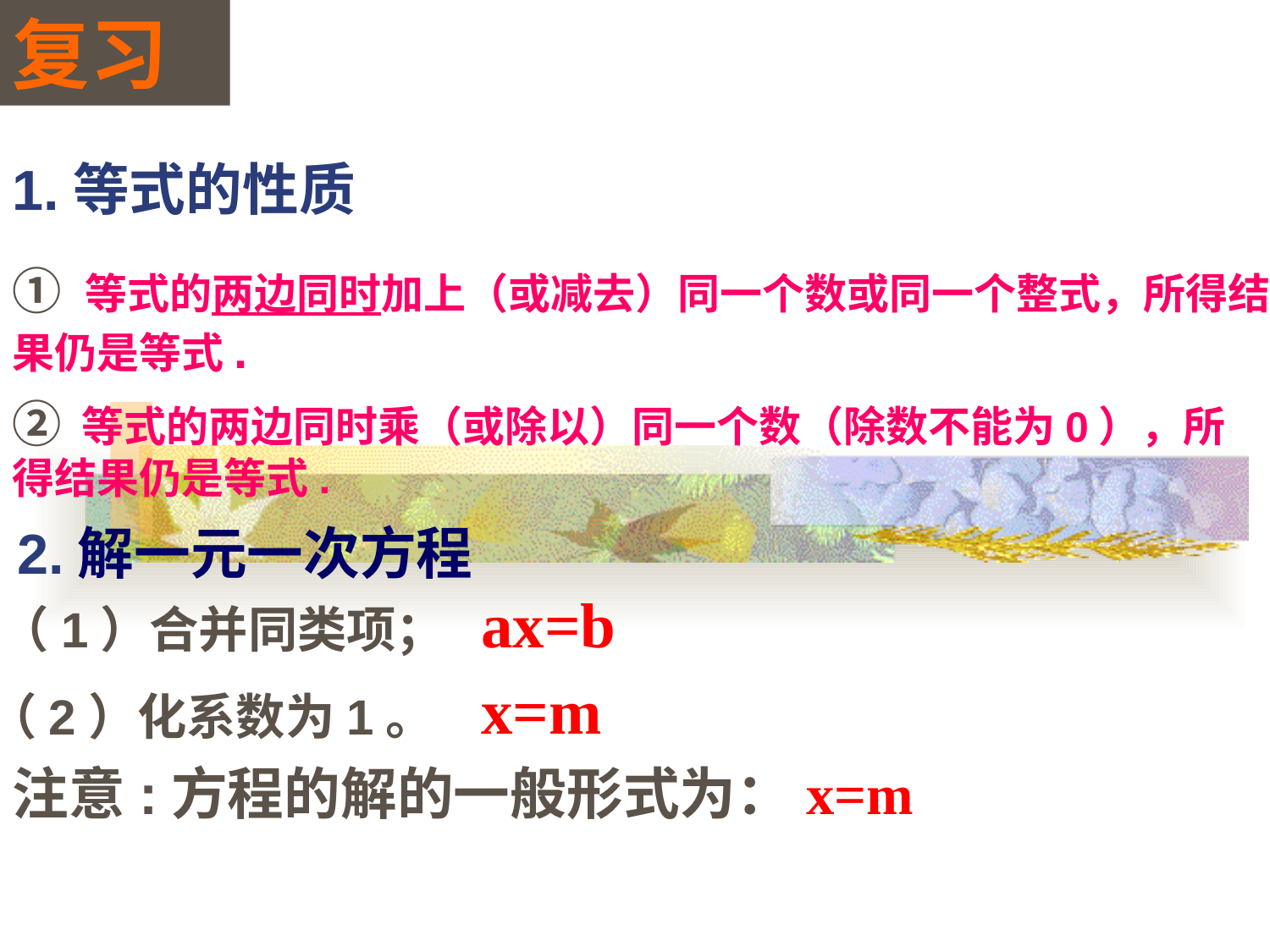

复习
1.等式的性质
① 等式的两边同时加上（或减去）同一个数或同一个整式，所得结果仍是等式.

② 等式的两边同时乘（或除以）同一个数（除数不能为0），所得结果仍是等式.
2.解一元一次方程
ax=b
（1）合并同类项；
x=m
（2）化系数为1。
注意:方程的解的一般形式为：x=m